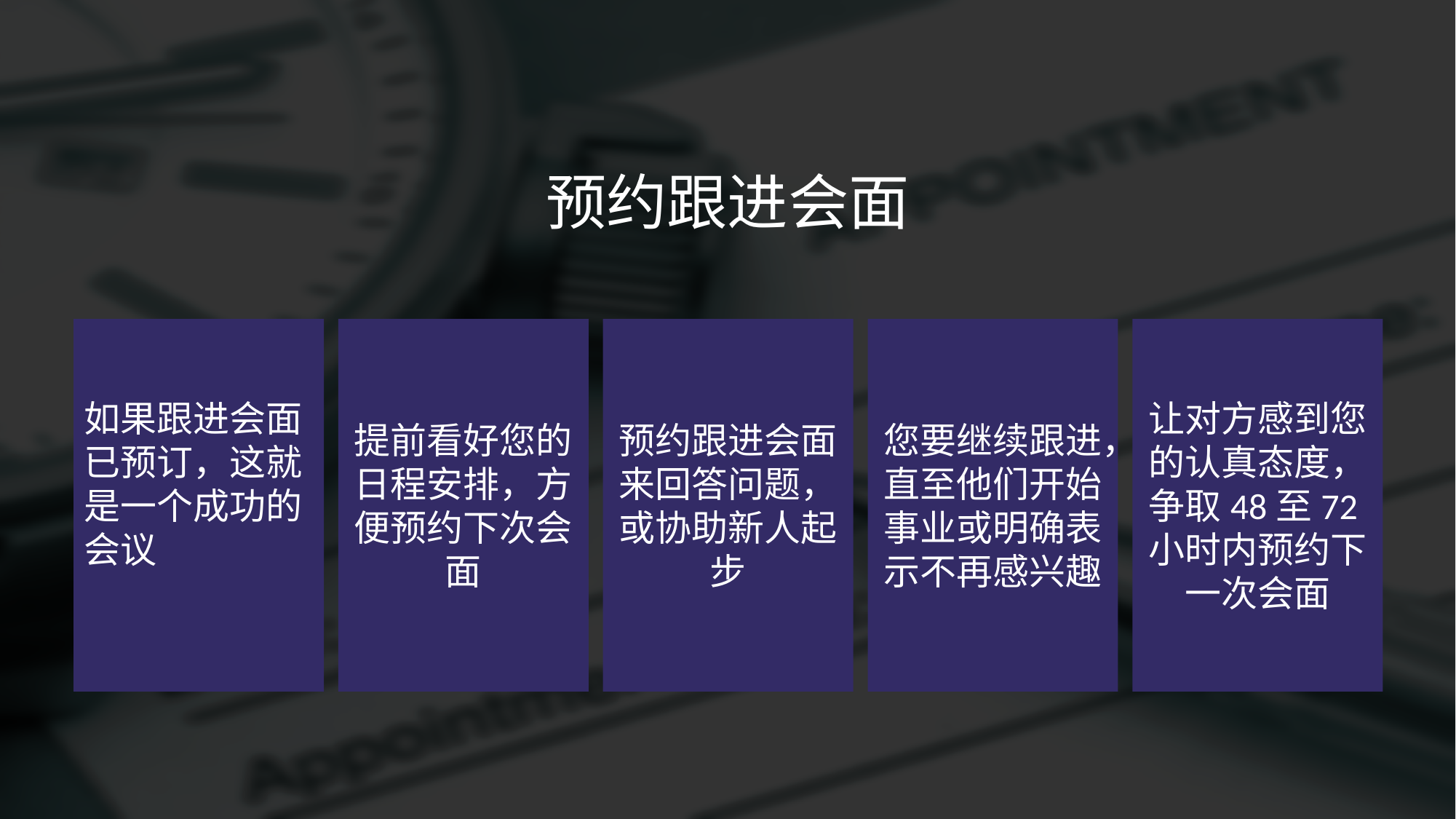

预约跟进会面
如果跟进会面已预订，这就是一个成功的会议

提前看好您的日程安排，方便预约下次会面
预约跟进会面来回答问题，
或协助新人起步
您要继续跟进，直至他们开始事业或明确表示不再感兴趣
让对方感到您的认真态度，争取48至72小时内预约下一次会面